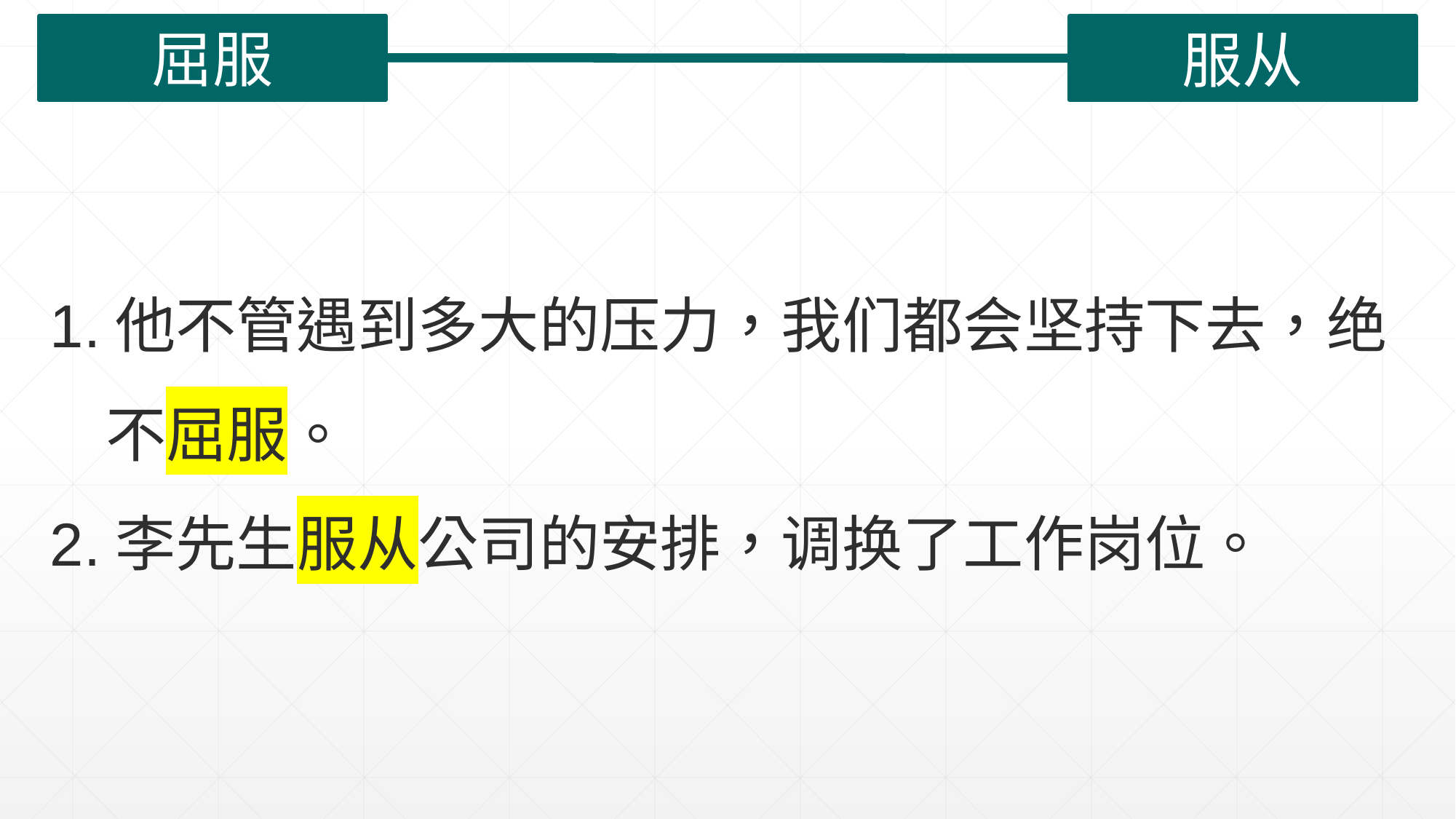

屈服
服从
|  |
| --- |
1.他不管遇到多大的压力，我们都会坚持下去，绝
   不屈服。
2.李先生服从公司的安排，调换了工作岗位。